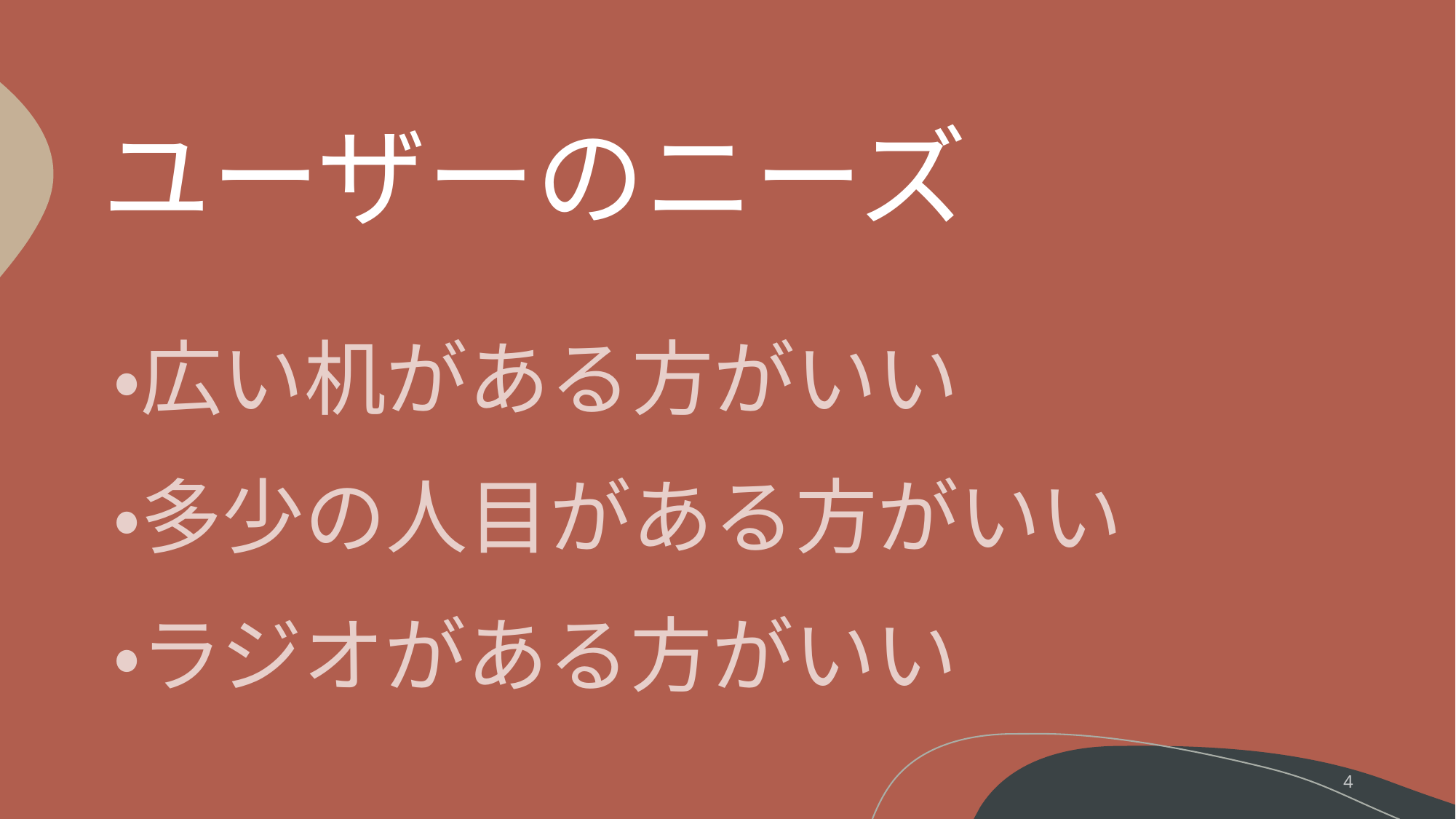

# ユーザーのニーズ
・広い机がある方がいい
・多少の人目がある方がいい
・ラジオがある方がいい
4